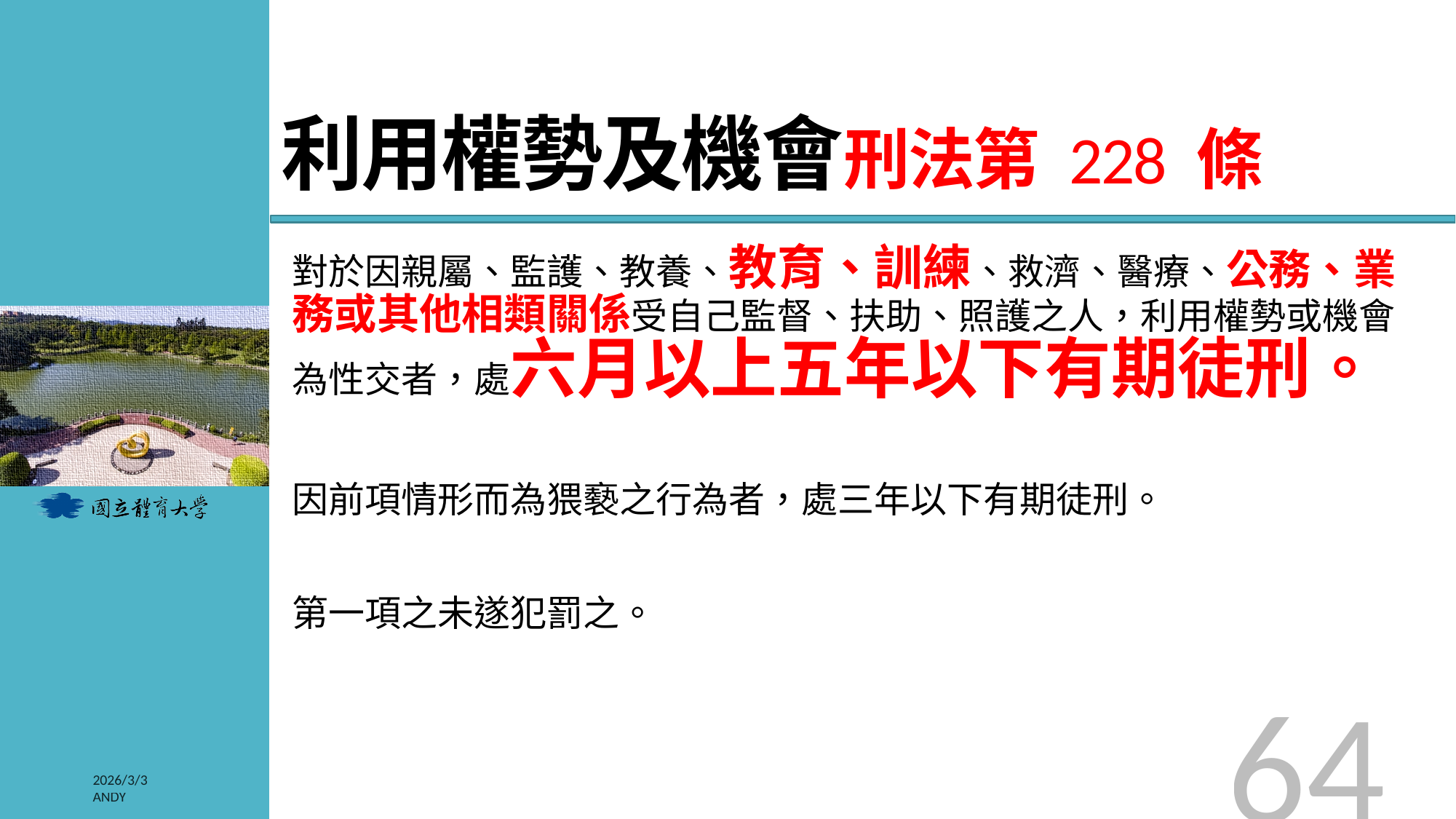

# 利用權勢及機會刑法第 228 條
對於因親屬、監護、教養、教育、訓練、救濟、醫療、公務、業務或其他相類關係受自己監督、扶助、照護之人，利用權勢或機會為性交者，處六月以上五年以下有期徒刑。

因前項情形而為猥褻之行為者，處三年以下有期徒刑。

第一項之未遂犯罰之。

64
2026/3/3
Andy